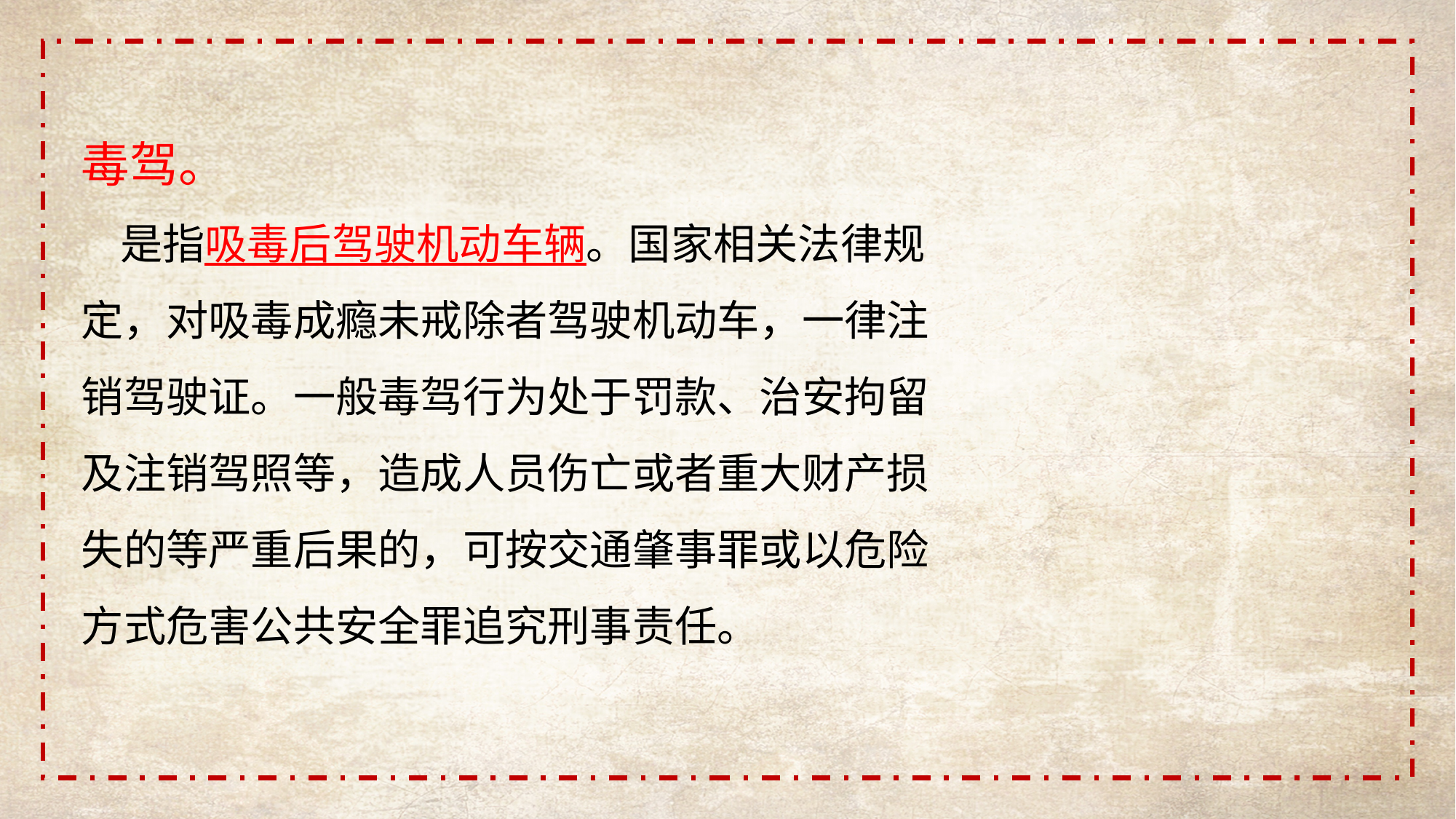

毒驾。
   是指吸毒后驾驶机动车辆。国家相关法律规定，对吸毒成瘾未戒除者驾驶机动车，一律注销驾驶证。一般毒驾行为处于罚款、治安拘留及注销驾照等，造成人员伤亡或者重大财产损失的等严重后果的，可按交通肇事罪或以危险方式危害公共安全罪追究刑事责任。